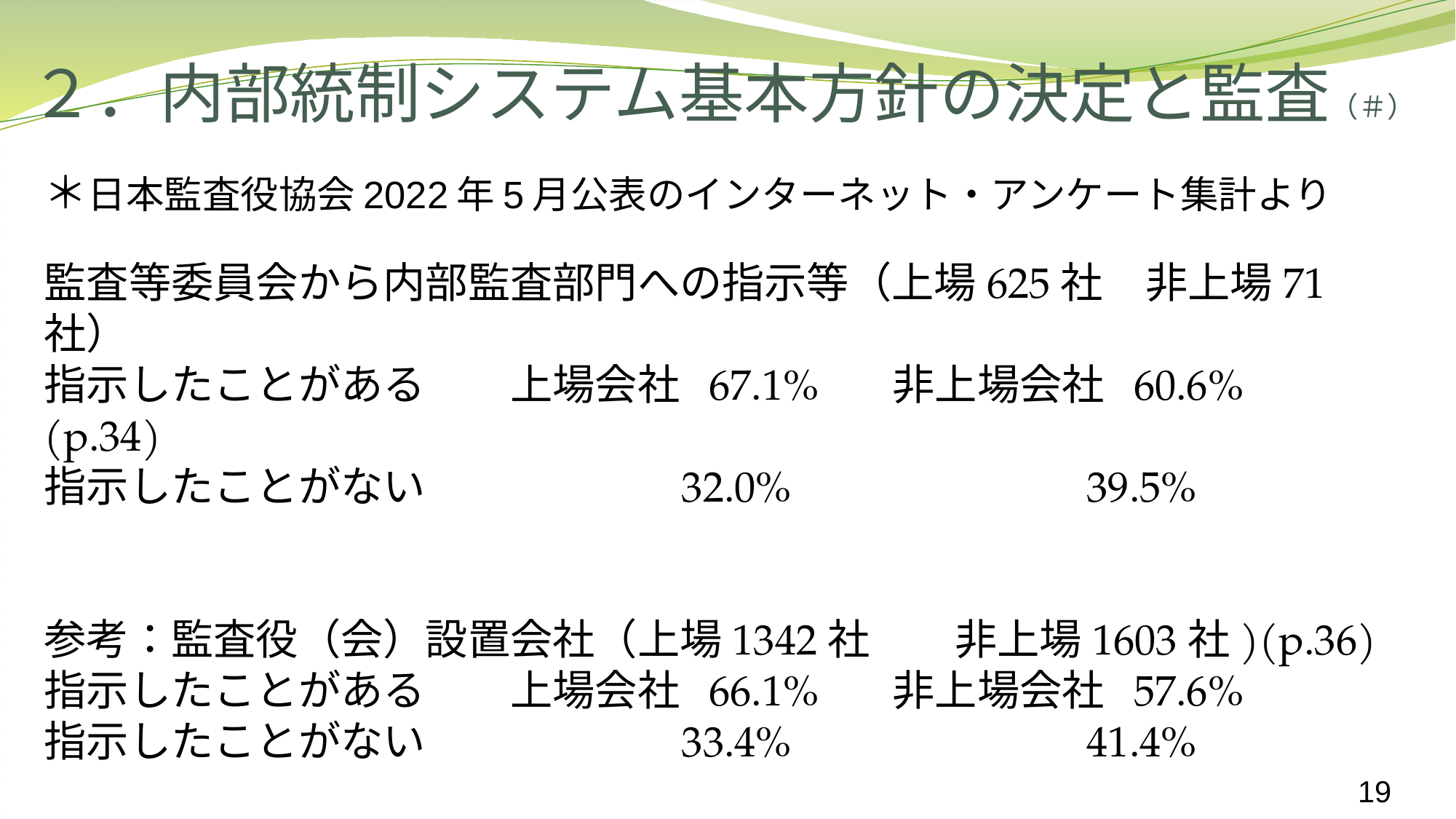

# ２．内部統制システム基本方針の決定と監査（＃）
＊日本監査役協会2022年5月公表のインターネット・アンケート集計より

監査等委員会から内部監査部門への指示等（上場625社　非上場71社）
指示したことがある　　上場会社  67.1%  　非上場会社  60.6%      (p.34)
指示したことがない                          32.0%                            39.5%

参考：監査役（会）設置会社（上場1342社　　非上場1603社)(p.36)
指示したことがある　　上場会社  66.1%  　非上場会社  57.6%
指示したことがない                          33.4%                            41.4%

19